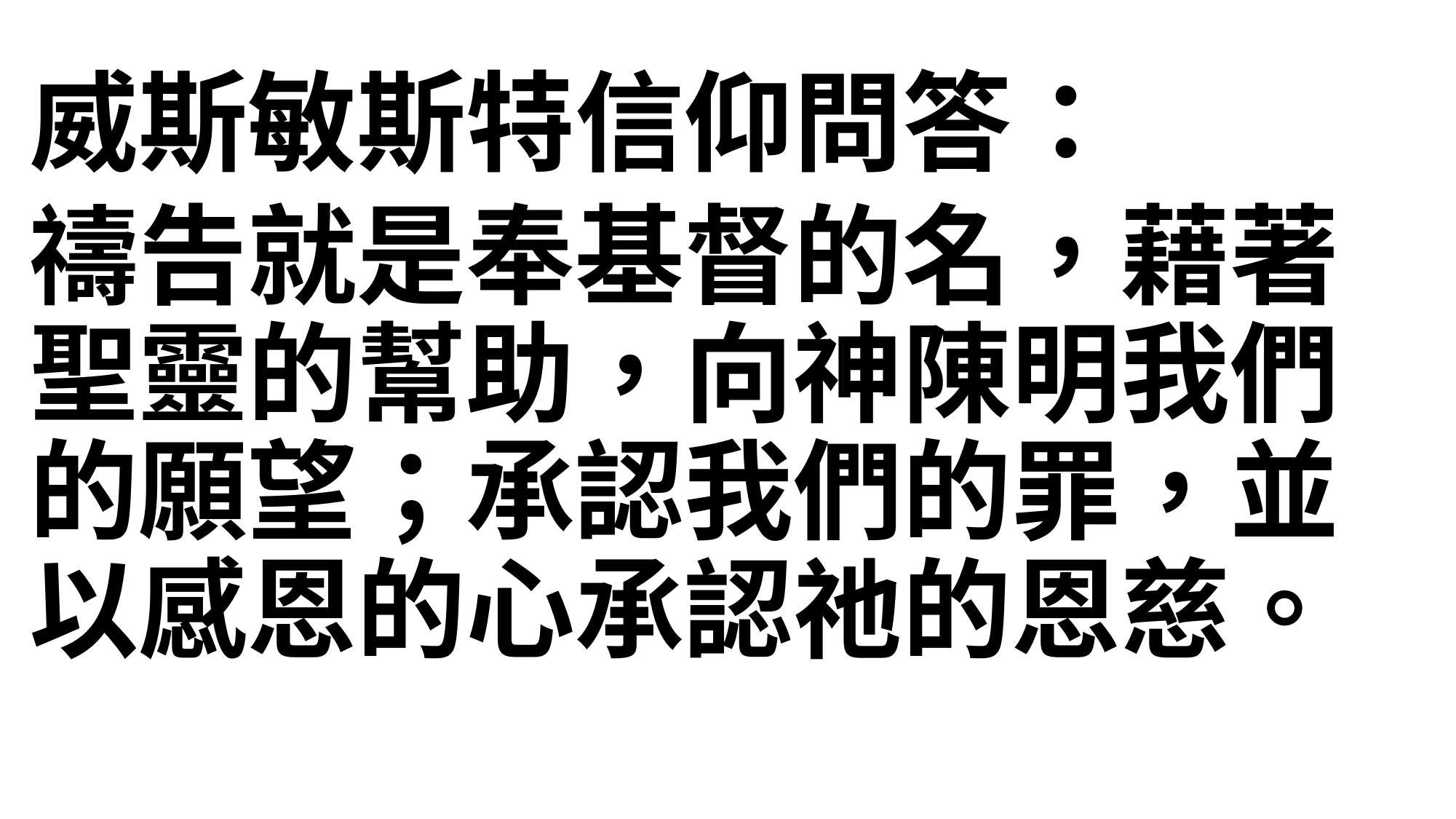

威斯敏斯特信仰問答：
禱告就是奉基督的名，藉著聖靈的幫助，向神陳明我們的願望；承認我們的罪，並以感恩的心承認祂的恩慈。